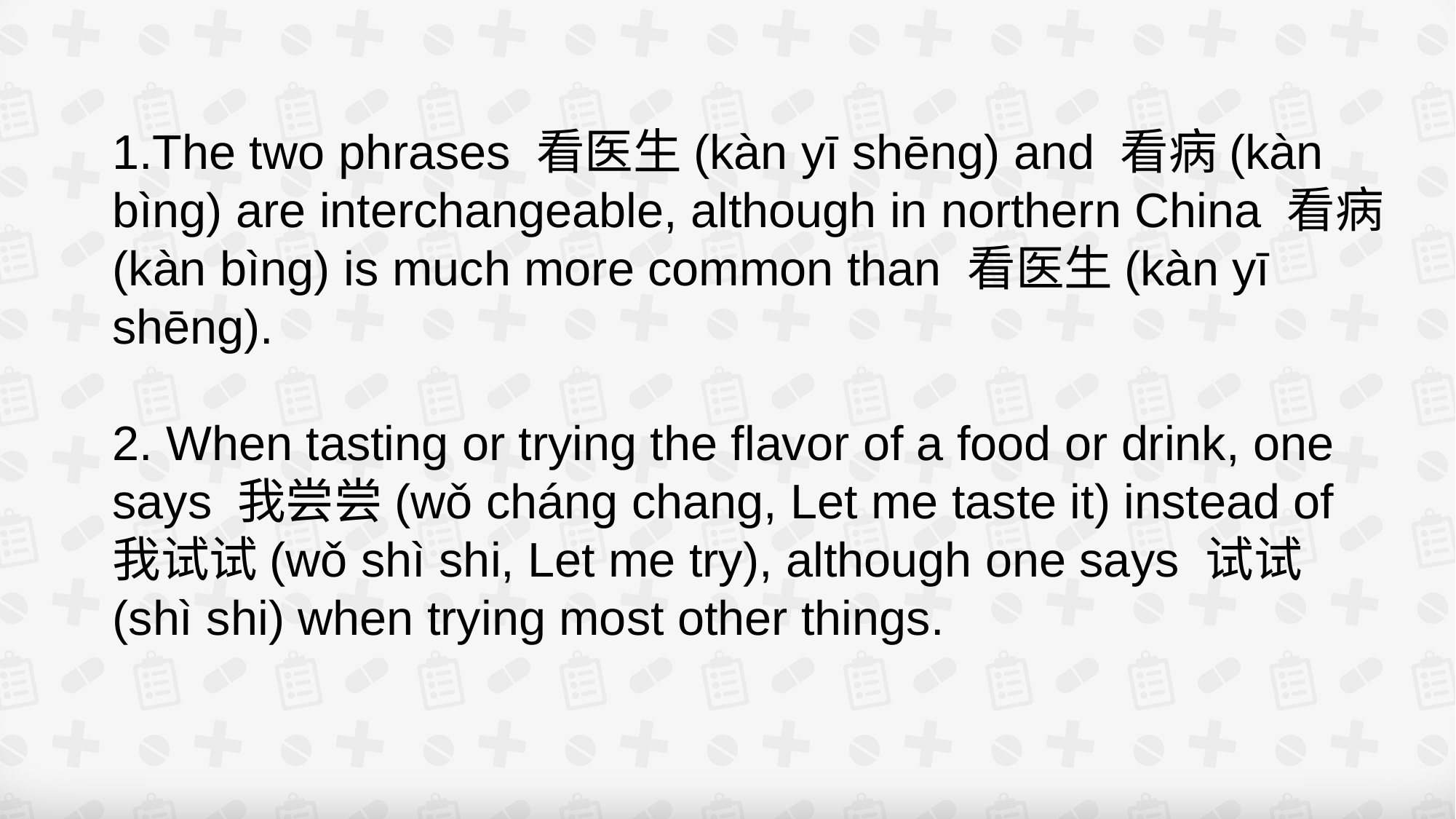

1.The two phrases 看医生(kàn yī shēng) and 看病(kàn bìng) are interchangeable, although in northern China 看病(kàn bìng) is much more common than 看医生(kàn yī shēng).

2. When tasting or trying the flavor of a food or drink, one says 我尝尝(wǒ cháng chang, Let me taste it) instead of 我试试(wǒ shì shi, Let me try), although one says 试试(shì shi) when trying most other things.